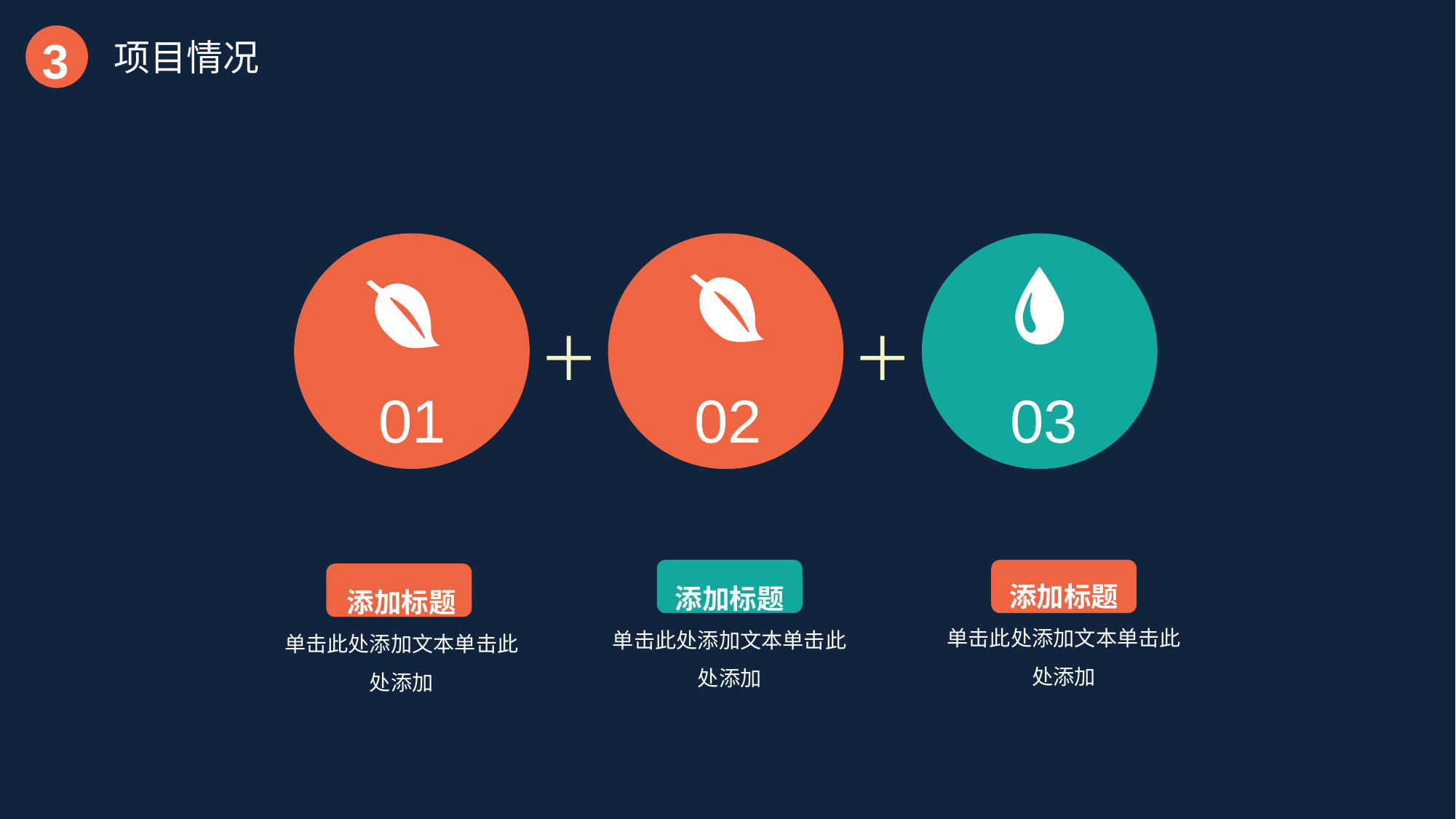

3

项目情况

＋
＋
01
02
03
添加标题
单击此处添加文本单击此处添加
添加标题
单击此处添加文本单击此处添加

添加标题
单击此处添加文本单击此处添加